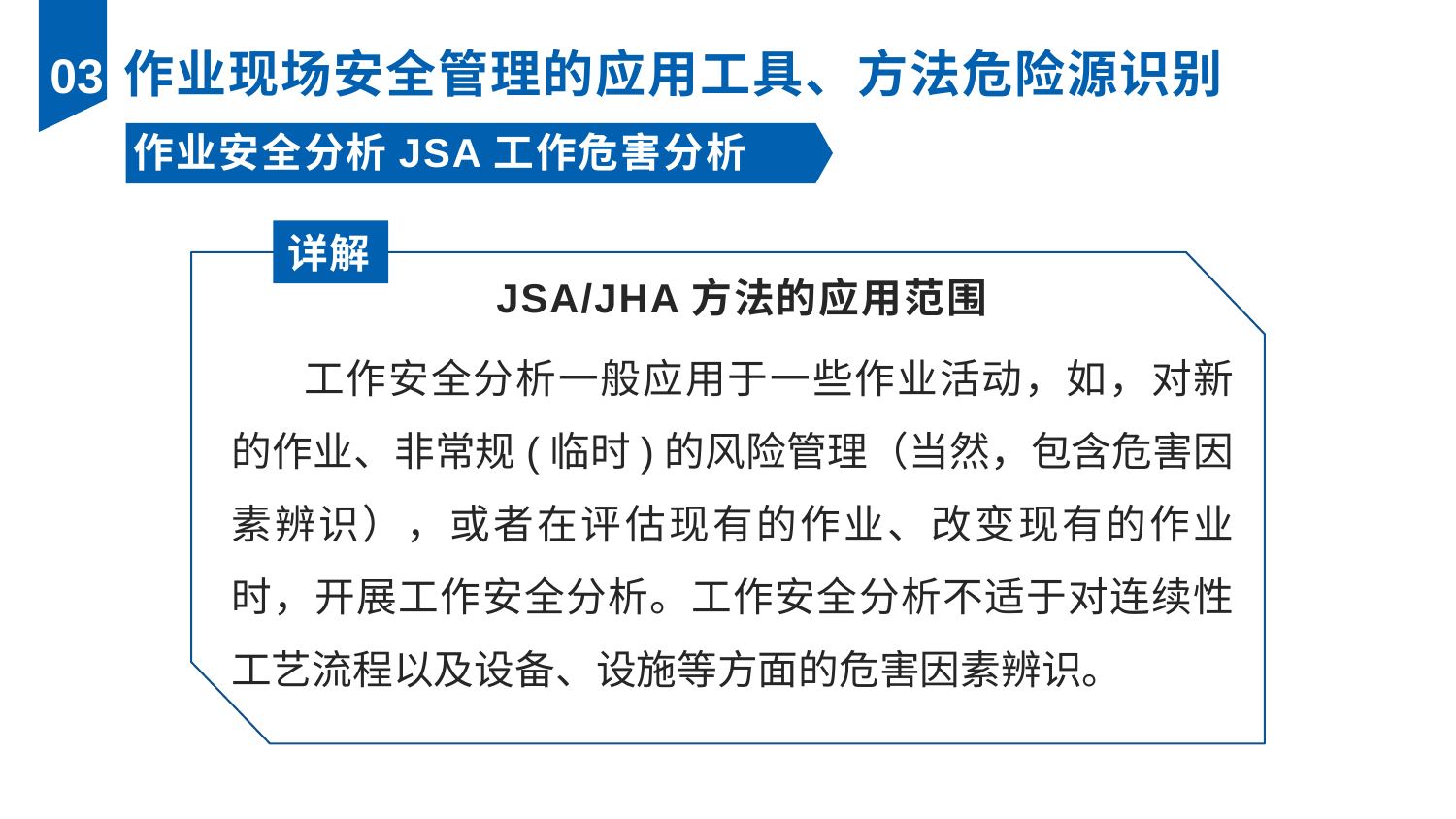

作业现场安全管理的应用工具、方法危险源识别
03
作业安全分析JSA工作危害分析JHA

详解

JSA/JHA方法的应用范围
工作安全分析一般应用于一些作业活动，如，对新的作业、非常规(临时)的风险管理（当然，包含危害因素辨识），或者在评估现有的作业、改变现有的作业时，开展工作安全分析。工作安全分析不适于对连续性工艺流程以及设备、设施等方面的危害因素辨识。